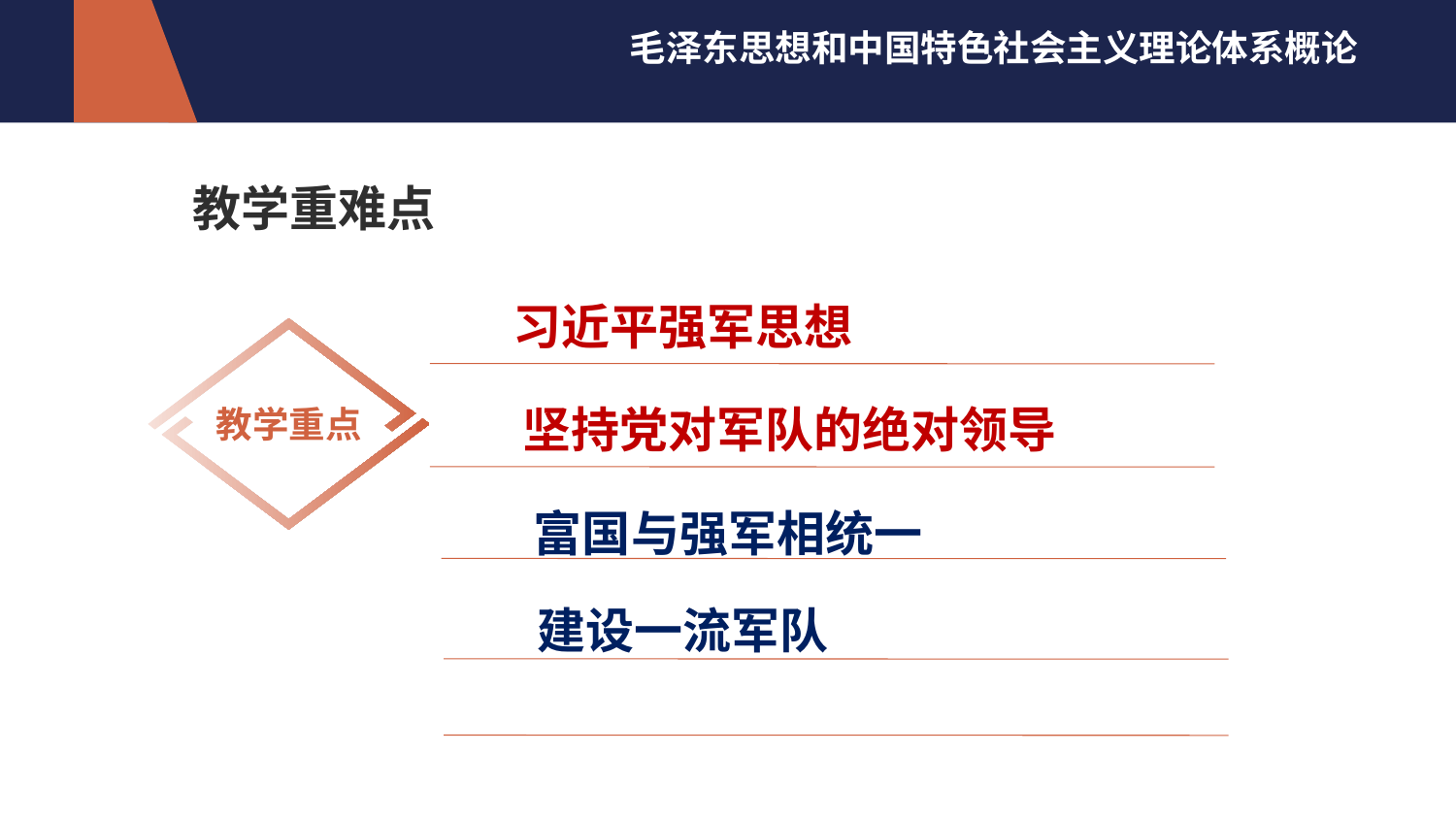

# 教学重难点
习近平强军思想
教学重点
   坚持党对军队的绝对领导
    富国与强军相统一
建设一流军队